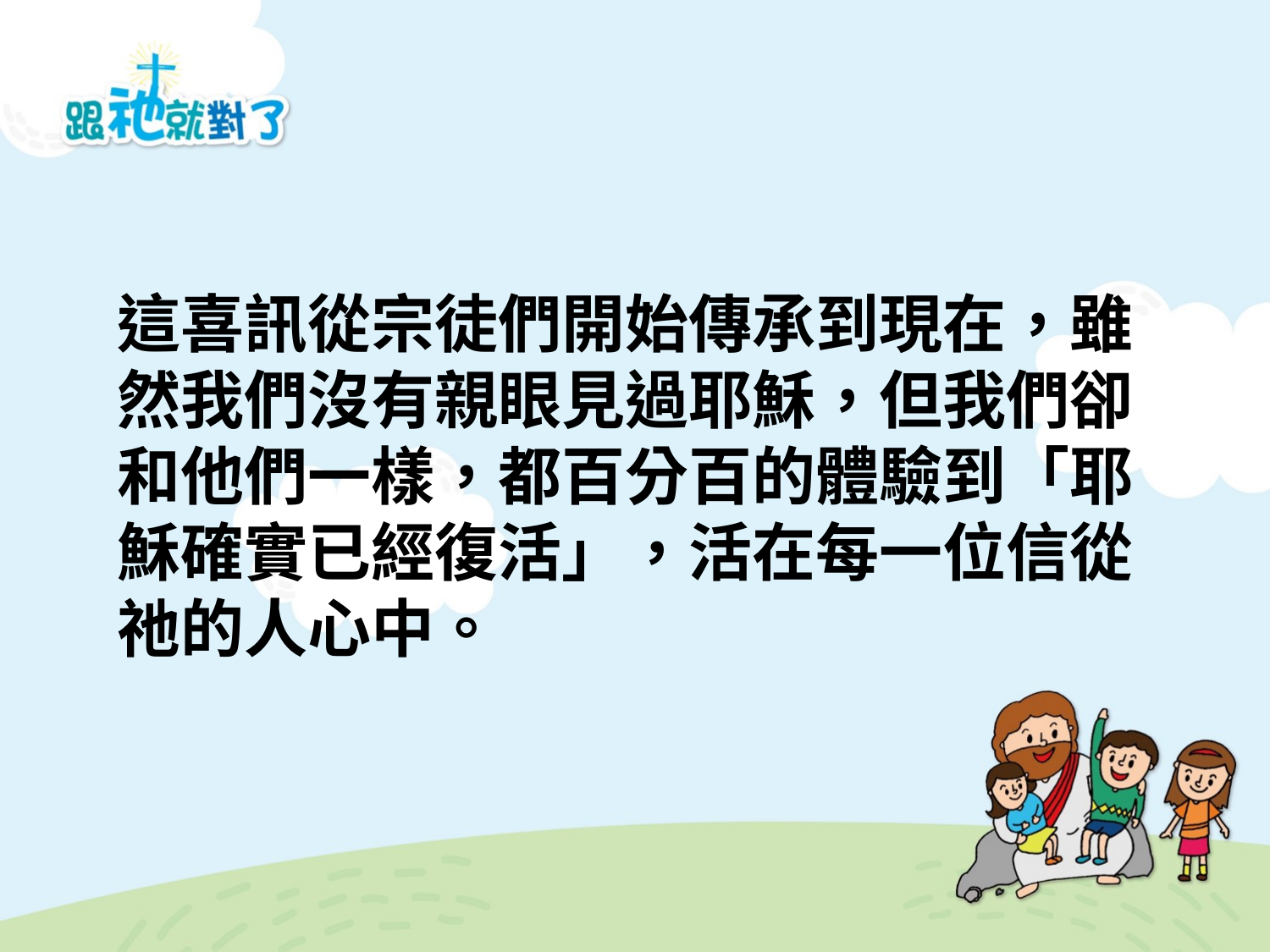

這喜訊從宗徒們開始傳承到現在，雖然我們沒有親眼見過耶穌，但我們卻和他們一樣，都百分百的體驗到「耶穌確實已經復活」，活在每一位信從祂的人心中。